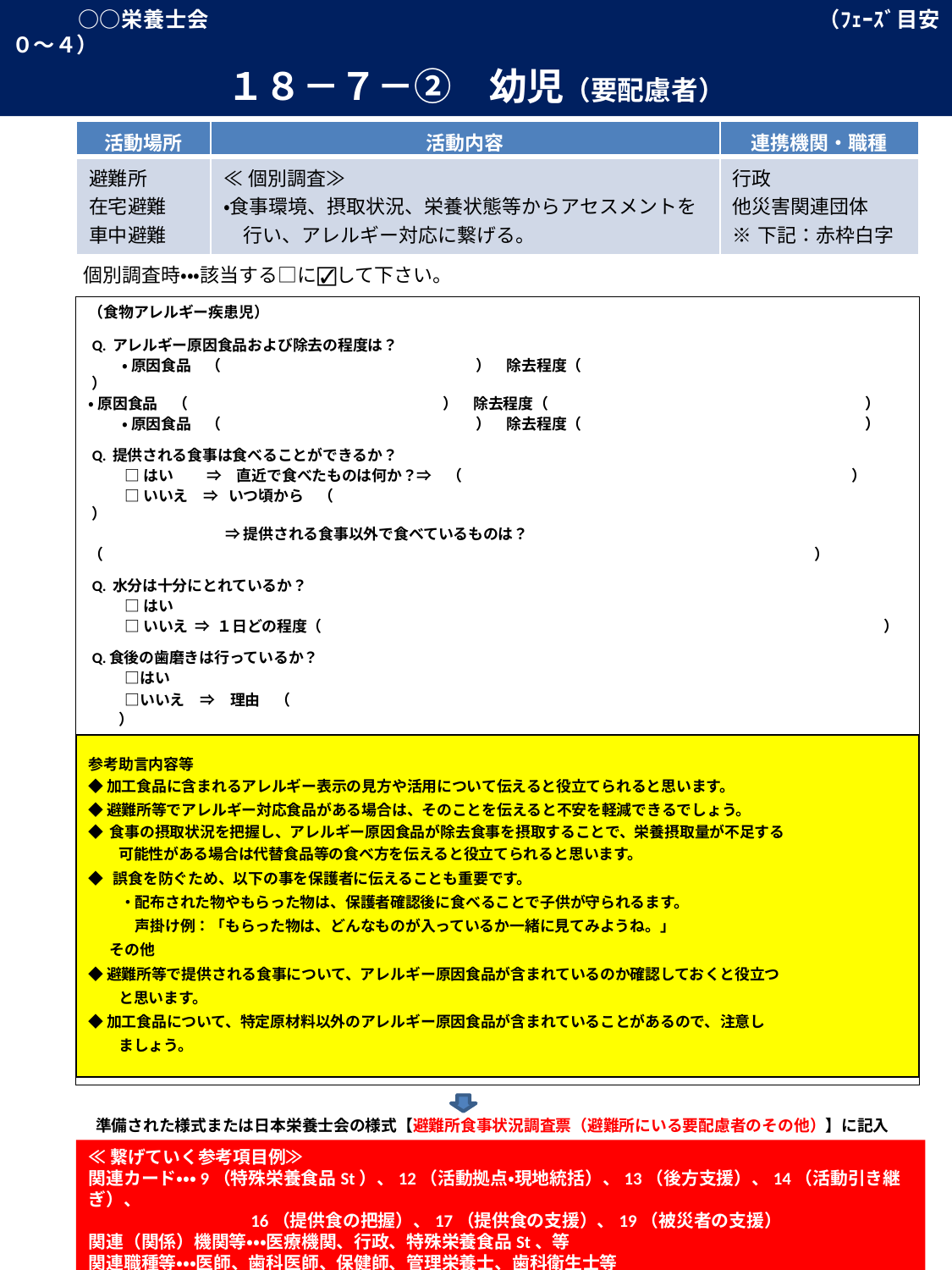

○○栄養士会　　　　　　　　　　　　　　　　　　　　　　　　　　　　（ﾌｪｰｽﾞ目安０～４）
　　　　　１８－７－②　幼児（要配慮者）
| 活動場所 | 活動内容 | 連携機関・職種 |
| --- | --- | --- |
| 避難所 在宅避難 車中避難 | ≪個別調査≫ ・食事環境、摂取状況、栄養状態等からアセスメントを 　行い、アレルギー対応に繋げる。 | 行政 他災害関連団体 ※下記：赤枠白字 |
個別調査時・・・該当する□に☑して下さい。
（食物アレルギー疾患児）
 Q. アレルギー原因食品および除去の程度は？
　 　・ 原因食品　（　　　　　　　　　　　　　　　　　）　除去程度（　　　 　　　　　　　　　　　 　　　　　　   ）
・ 原因食品　（　　　　　　　　　　　　　　　　　）　除去程度（　 　　　　　　　　　　　　　 　　　　　　   ）
　　 ・ 原因食品　（　　　　　　　　　　　　　　　　　）　除去程度（　　　　　　　　　　　　　  　　　　　  ）
 Q. 提供される食事は食べることができるか？
 　　□ はい　　 ⇒　直近で食べたものは何か？⇒　（　　　　　　　　　　　　　　　　　　　　　　　　　　）
 　　□ いいえ　⇒   いつ頃から　（　　　　　　　　　　　　　　　　　　　　　　  　  　　　　　　　　　　　　　  ）
 　　　　 　　　　  ⇒ 提供される食事以外で食べているものは？
（　　　　　　　　　　　　　　　　　　　　　　　　　　　　　　　　　　　　　　　　　　               　　）
 Q. 水分は十分にとれているか？
 　　□ はい
 　　□ いいえ  ⇒  １日どの程度（　　　　　　　　　　　　           　　　　　　　　　　　　　　　　　　　　　　　）
 Q.食後の歯磨きは行っているか？
 　　□はい
 　　□いいえ　⇒　理由　（　　　　　　　　　　　　　　　　　　　　　　　　　　　　　　　　　　　　　　　　　　　）

参考助言内容等
◆加工食品に含まれるアレルギー表示の見方や活用について伝えると役立てられると思います。
◆避難所等でアレルギー対応食品がある場合は、そのことを伝えると不安を軽減できるでしょう。
◆ 食事の摂取状況を把握し、アレルギー原因食品が除去食事を摂取することで、栄養摂取量が不足する
　　可能性がある場合は代替食品等の食べ方を伝えると役立てられると思います。
◆  誤食を防ぐため、以下の事を保護者に伝えることも重要です。
・配布された物やもらった物は、保護者確認後に食べることで子供が守られるます。
　声掛け例：「もらった物は、どんなものが入っているか一緒に見てみようね。」
 　その他
◆避難所等で提供される食事について、アレルギー原因食品が含まれているのか確認しておくと役立つ
　　と思います。
◆加工食品について、特定原材料以外のアレルギー原因食品が含まれていることがあるので、注意し
　　ましょう。

準備された様式または日本栄養士会の様式【避難所食事状況調査票（避難所にいる要配慮者のその他）】に記入
≪繋げていく参考項目例≫
関連カード・・・9（特殊栄養食品St）、12（活動拠点・現地統括）、13（後方支援）、14（活動引き継ぎ）、
　　　　　　　　　16（提供食の把握）、17（提供食の支援）、19（被災者の支援）
関連（関係）機関等・・・医療機関、行政、特殊栄養食品St、等
関連職種等・・・医師、歯科医師、保健師、管理栄養士、歯科衛生士等
38